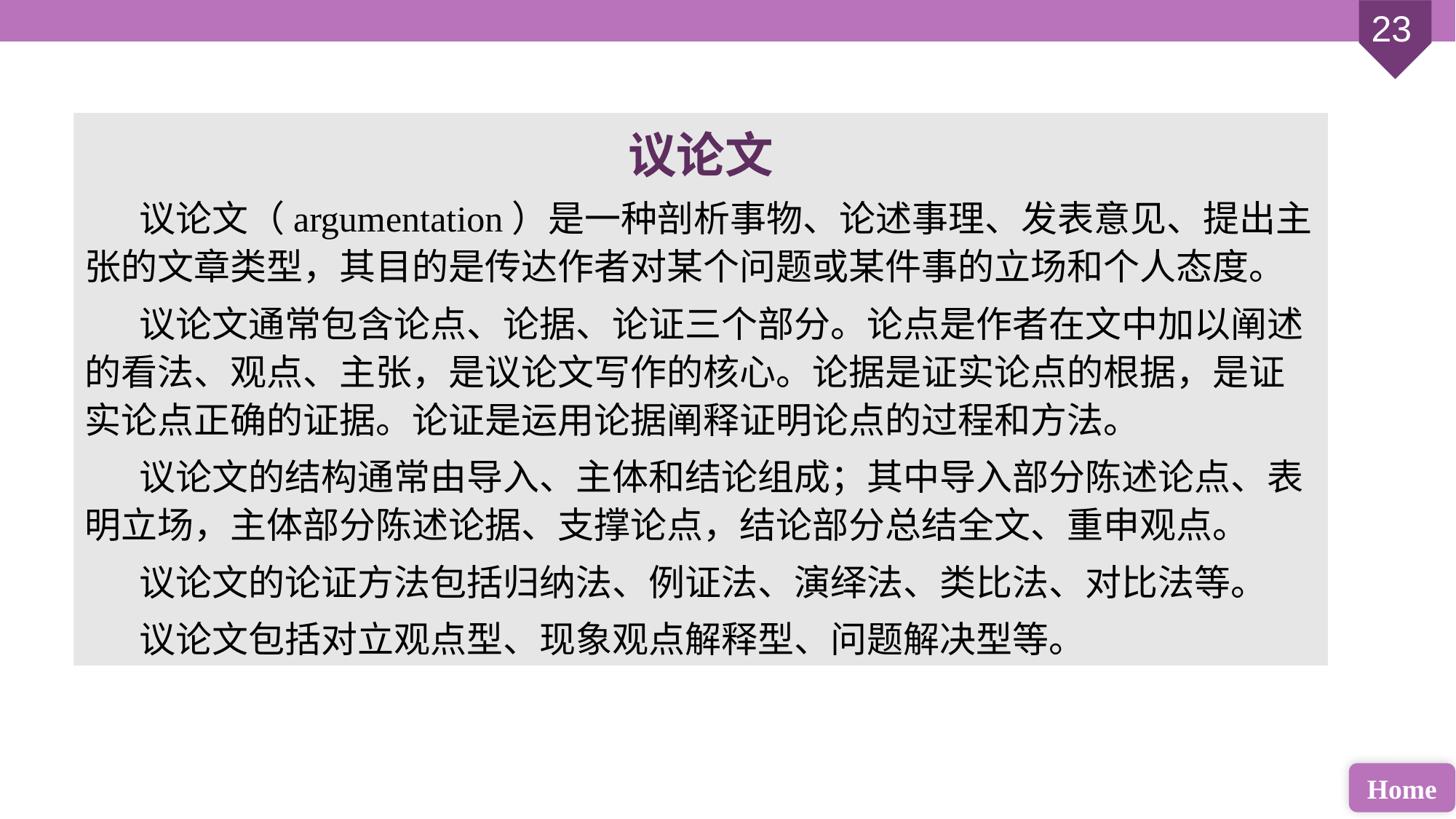

议论文
议论文（argumentation）是一种剖析事物、论述事理、发表意见、提出主张的文章类型，其目的是传达作者对某个问题或某件事的立场和个人态度。
议论文通常包含论点、论据、论证三个部分。论点是作者在文中加以阐述的看法、观点、主张，是议论文写作的核心。论据是证实论点的根据，是证实论点正确的证据。论证是运用论据阐释证明论点的过程和方法。
议论文的结构通常由导入、主体和结论组成；其中导入部分陈述论点、表明立场，主体部分陈述论据、支撑论点，结论部分总结全文、重申观点。
议论文的论证方法包括归纳法、例证法、演绎法、类比法、对比法等。
议论文包括对立观点型、现象观点解释型、问题解决型等。